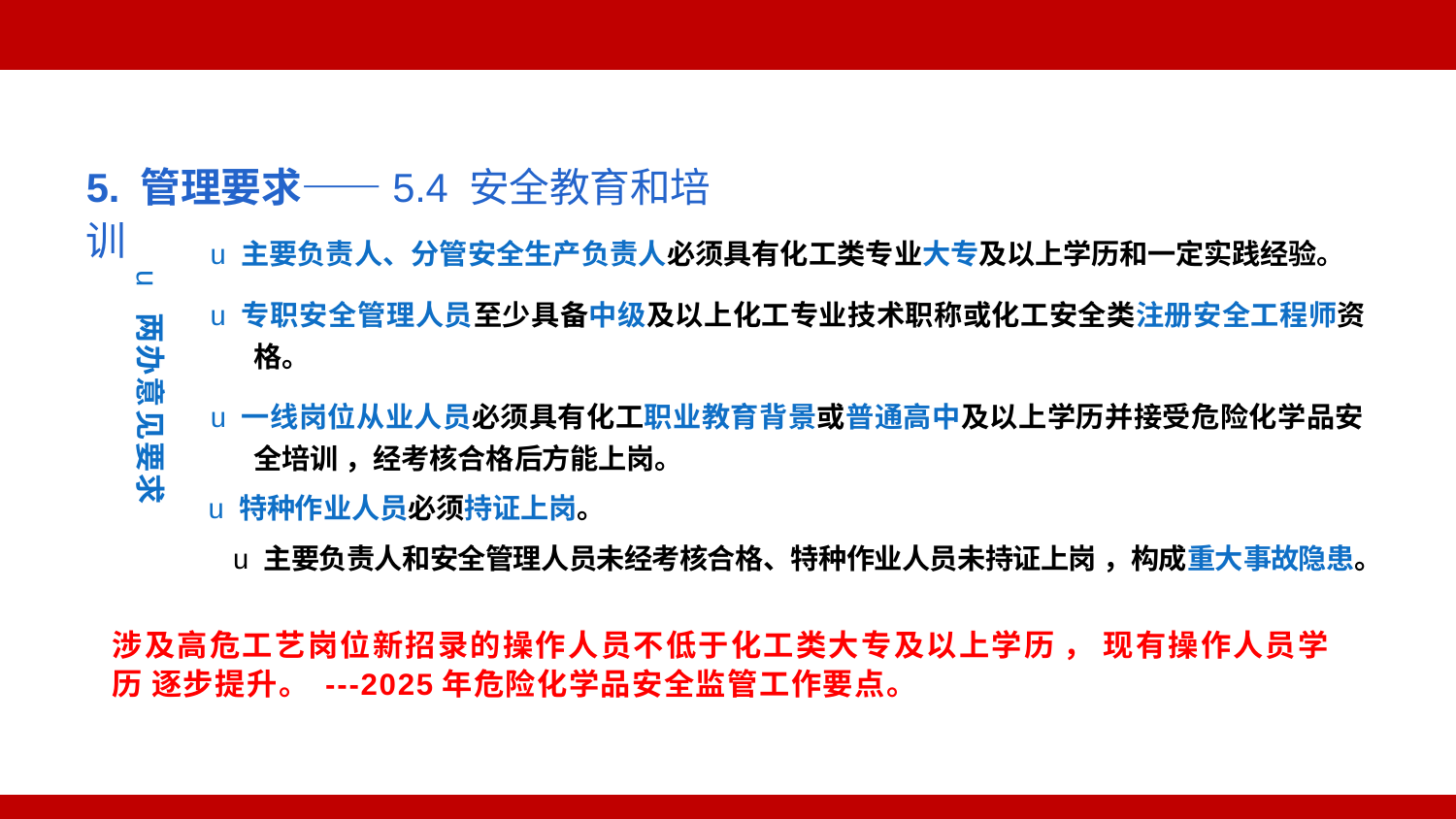

5. 管理要求——5.4 安全教育和培训

u 主要负责人、分管安全生产负责人必须具有化工类专业大专及以上学历和一定实践经验。
u 专职安全管理人员至少具备中级及以上化工专业技术职称或化工安全类注册安全工程师资 格。
u 一线岗位从业人员必须具有化工职业教育背景或普通高中及以上学历并接受危险化学品安 全培训 ，经考核合格后方能上岗。
u 特种作业人员必须持证上岗。

u 主要负责人和安全管理人员未经考核合格、特种作业人员未持证上岗 ，构成重大事故隐患。

u

两办意见要求

涉及高危工艺岗位新招录的操作人员不低于化工类大专及以上学历 ， 现有操作人员学历 逐步提升。 ---2025年危险化学品安全监管工作要点。